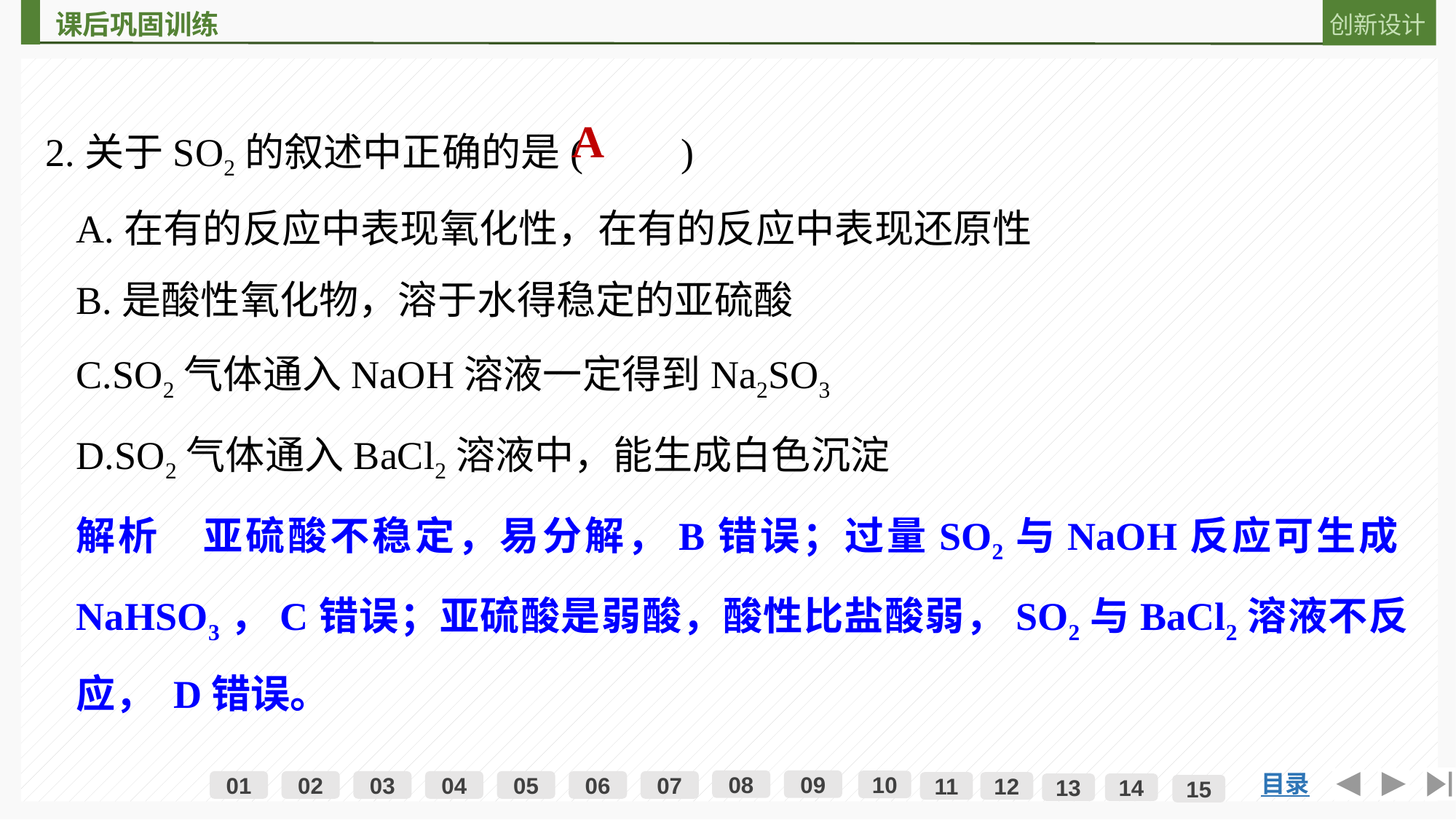

2.关于SO2的叙述中正确的是(　　)
A
A.在有的反应中表现氧化性，在有的反应中表现还原性
B.是酸性氧化物，溶于水得稳定的亚硫酸
C.SO2气体通入NaOH溶液一定得到Na2SO3
D.SO2气体通入BaCl2溶液中，能生成白色沉淀
解析　亚硫酸不稳定，易分解，B错误；过量SO2与NaOH反应可生成NaHSO3，C错误；亚硫酸是弱酸，酸性比盐酸弱，SO2与BaCl2溶液不反应， D错误。